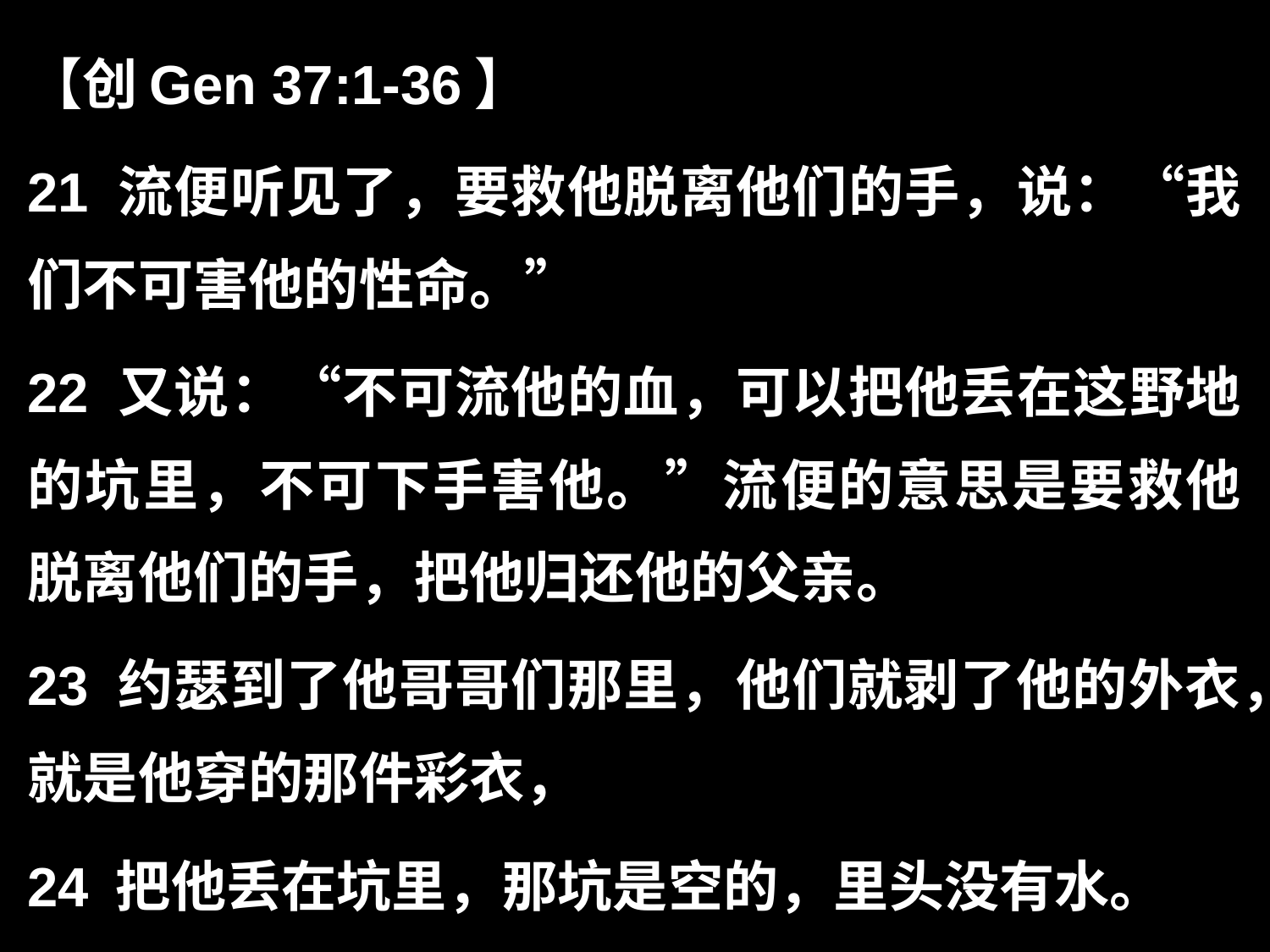

【创Gen 37:1-36】
21 流便听见了，要救他脱离他们的手，说：“我们不可害他的性命。”
22 又说：“不可流他的血，可以把他丢在这野地的坑里，不可下手害他。”流便的意思是要救他脱离他们的手，把他归还他的父亲。
23 约瑟到了他哥哥们那里，他们就剥了他的外衣，就是他穿的那件彩衣，
24 把他丢在坑里，那坑是空的，里头没有水。